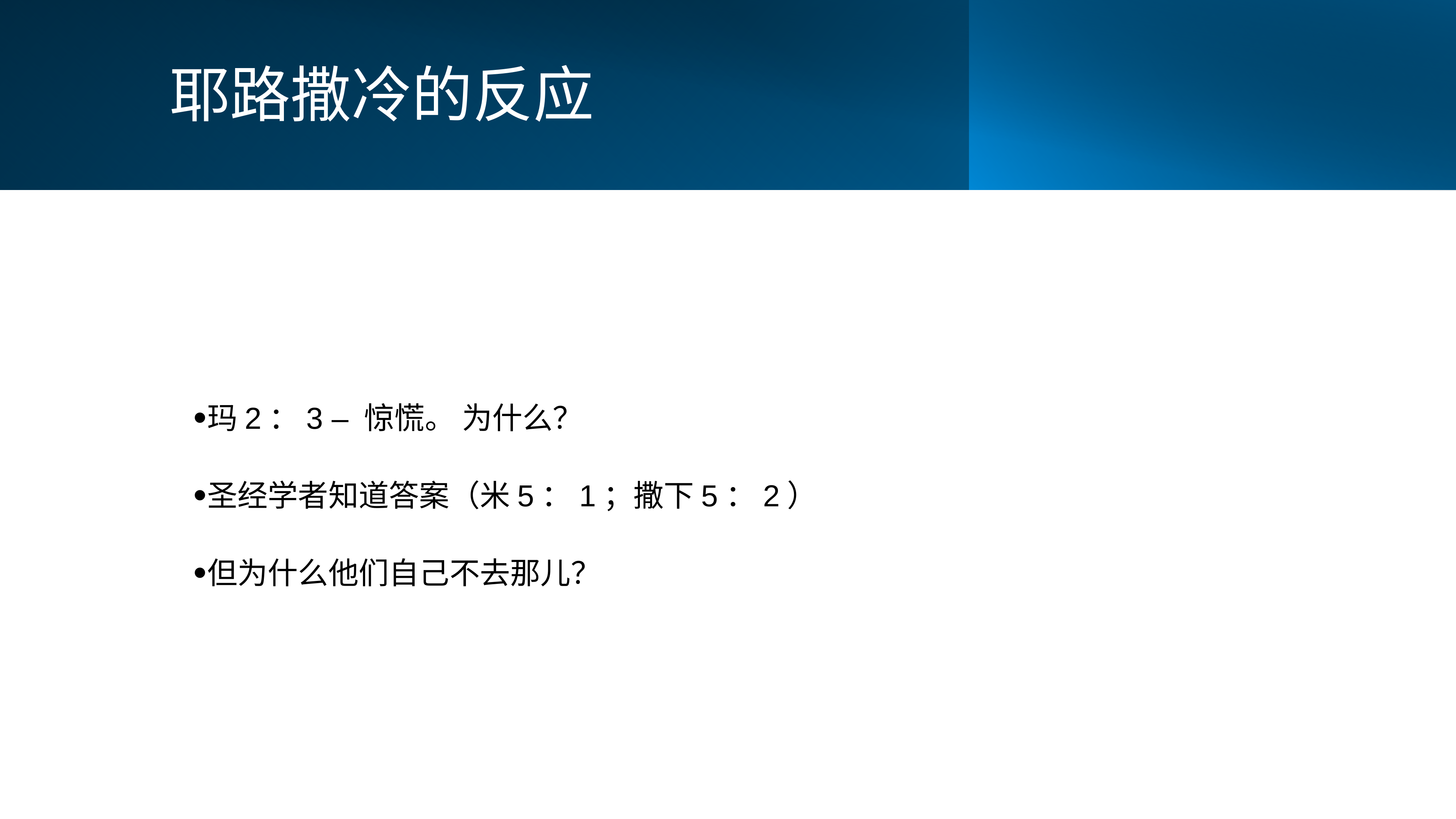

# 耶路撒冷的反应
玛2：3 – 惊慌。 为什么？
圣经学者知道答案（米5：1；撒下5：2）
但为什么他们自己不去那儿？